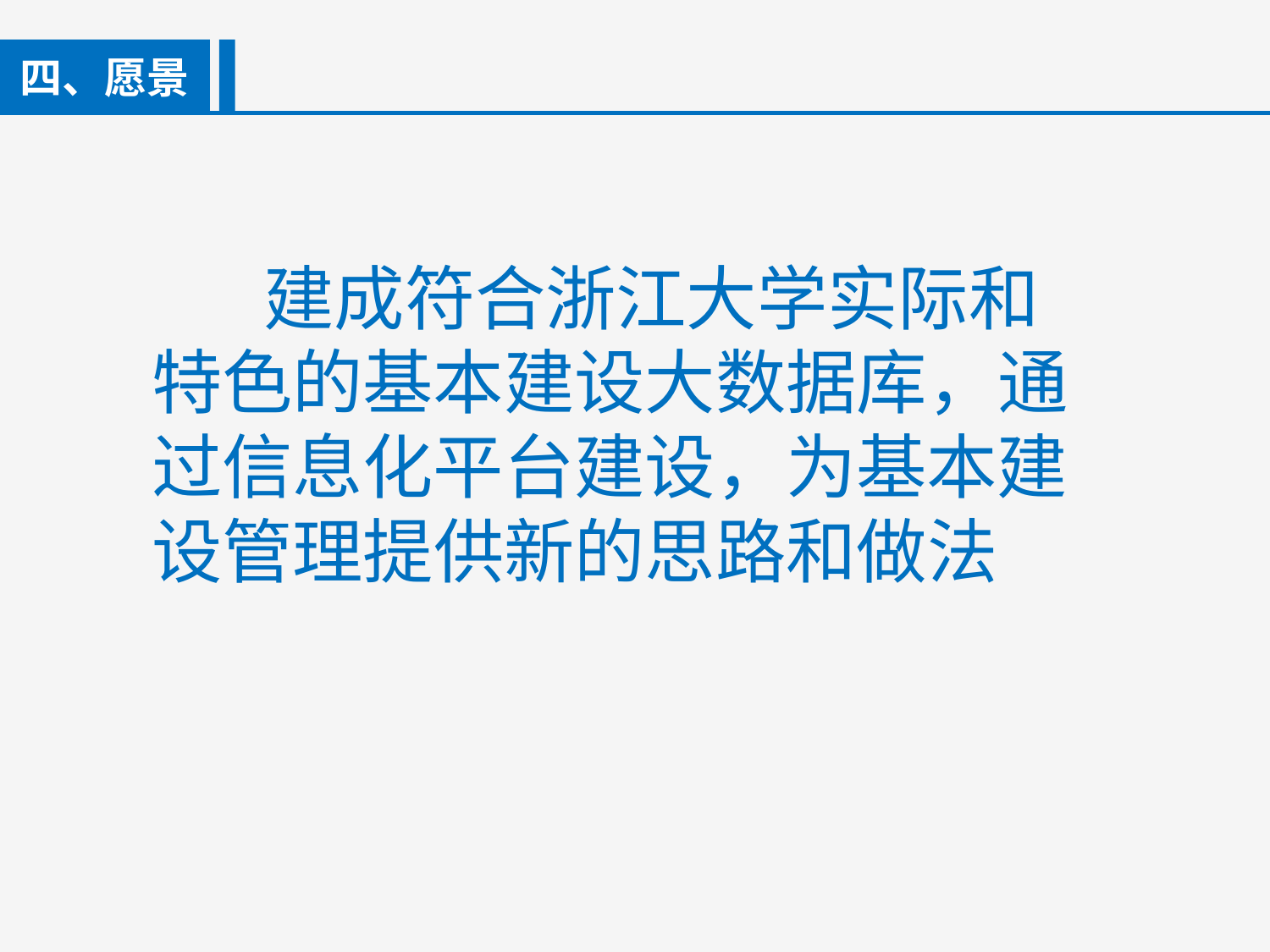

四、愿景

      建成符合浙江大学实际和特色的基本建设大数据库，通过信息化平台建设，为基本建设管理提供新的思路和做法